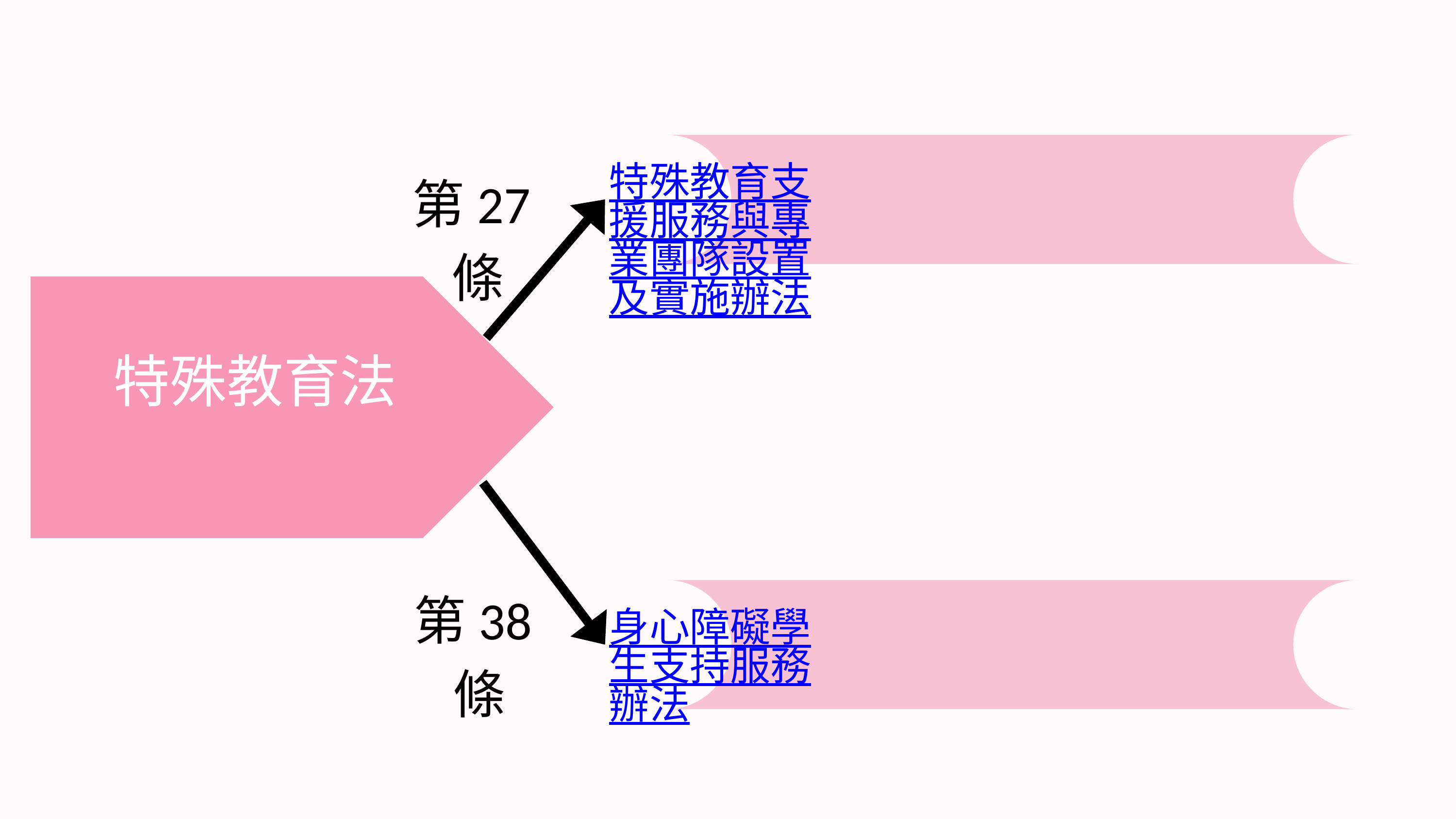

特殊教育支援服務與專業團隊設置及實施辦法

第27條

特殊教育法

第38條
身心障礙學生支持服務辦法